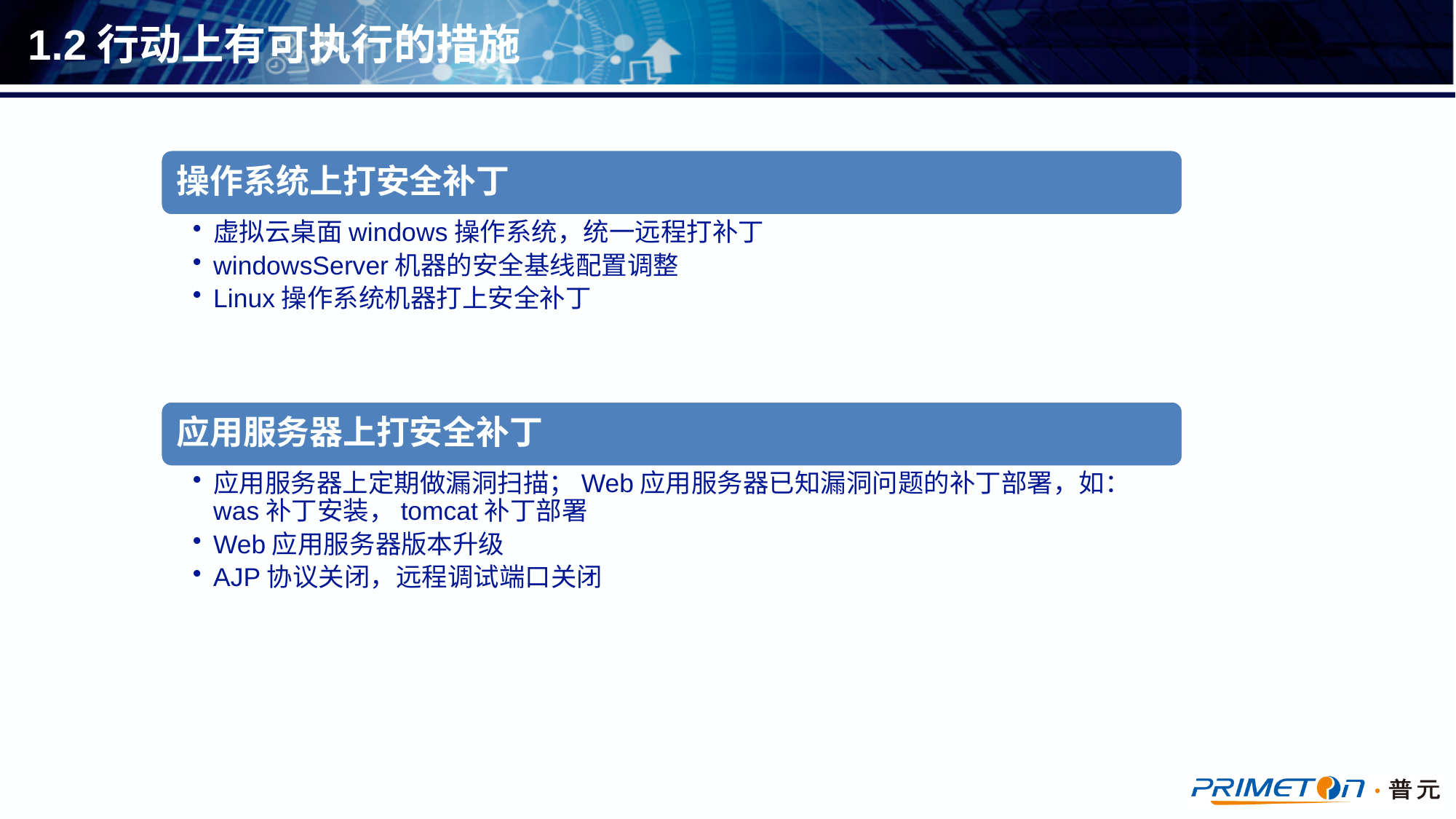

# 1.2行动上有可执行的措施
操作系统上打安全补丁
虚拟云桌面windows操作系统，统一远程打补丁
windowsServer机器的安全基线配置调整
Linux操作系统机器打上安全补丁

应用服务器上打安全补丁
应用服务器上定期做漏洞扫描；Web应用服务器已知漏洞问题的补丁部署，如：was补丁安装，tomcat补丁部署
Web应用服务器版本升级
AJP协议关闭，远程调试端口关闭